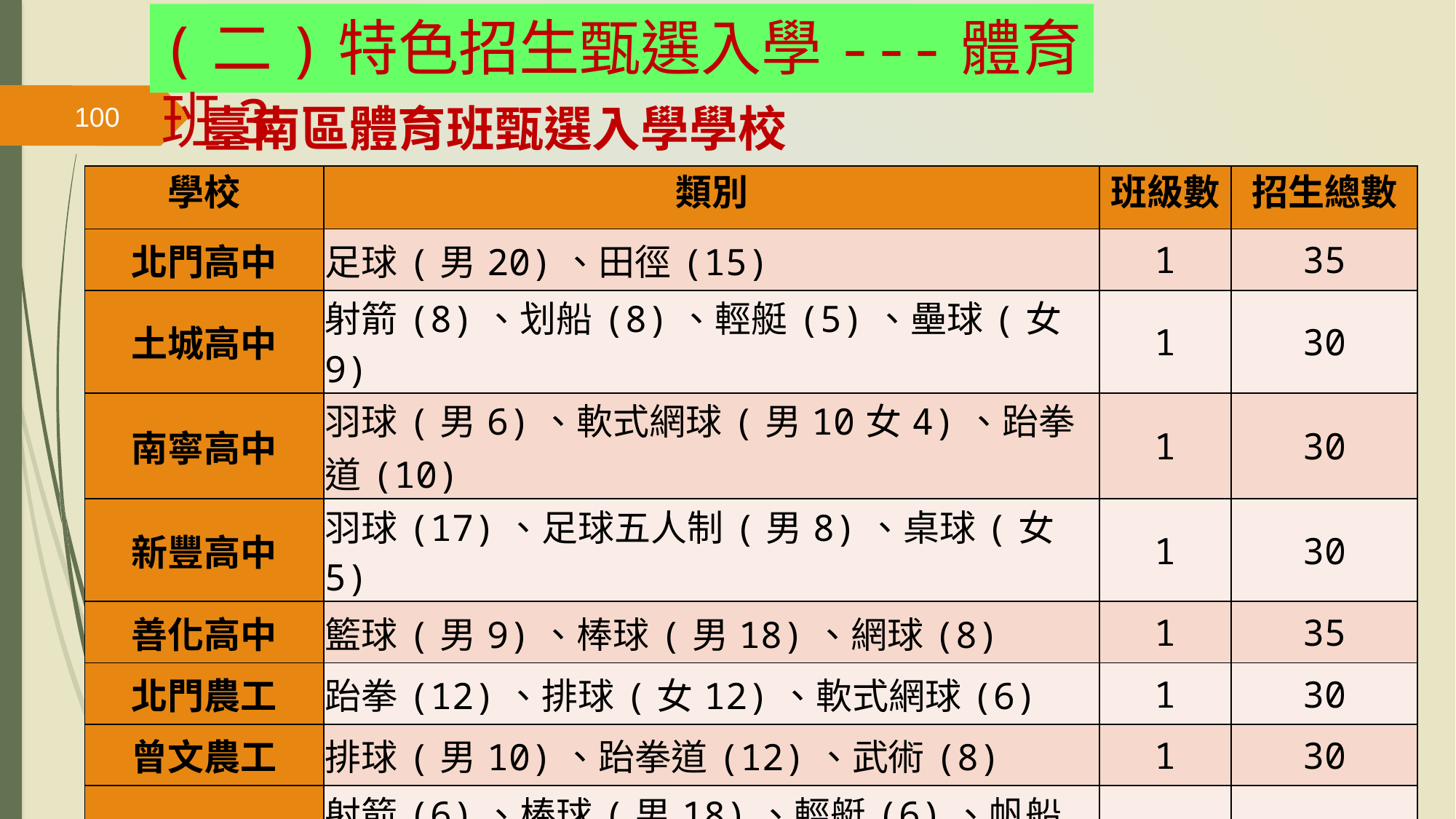

(二)特色招生甄選入學---體育班3
# 臺南區體育班甄選入學學校
100
| 學校 | 類別 | 班級數 | 招生總數 |
| --- | --- | --- | --- |
| 北門高中 | 足球(男20)、田徑(15) | 1 | 35 |
| 土城高中 | 射箭(8)、划船(8)、輕艇(5)、壘球(女9) | 1 | 30 |
| 南寧高中 | 羽球(男6)、軟式網球(男10女4)、跆拳道(10) | 1 | 30 |
| 新豐高中 | 羽球(17)、足球五人制(男8)、桌球(女5) | 1 | 30 |
| 善化高中 | 籃球(男9)、棒球(男18)、網球(8) | 1 | 35 |
| 北門農工 | 跆拳(12)、排球(女12)、軟式網球(6) | 1 | 30 |
| 曾文農工 | 排球(男10)、跆拳道(12)、武術(8) | 1 | 30 |
| 臺南海事 | 射箭(6)、棒球(男18)、輕艇(6)、帆船(5) | 1 | 35 |
| 長榮中學 | 田徑(男8女8)、橄欖球(男15女5)、柔道(男3女3)、韻律體操(女3) | 1 | 45 |